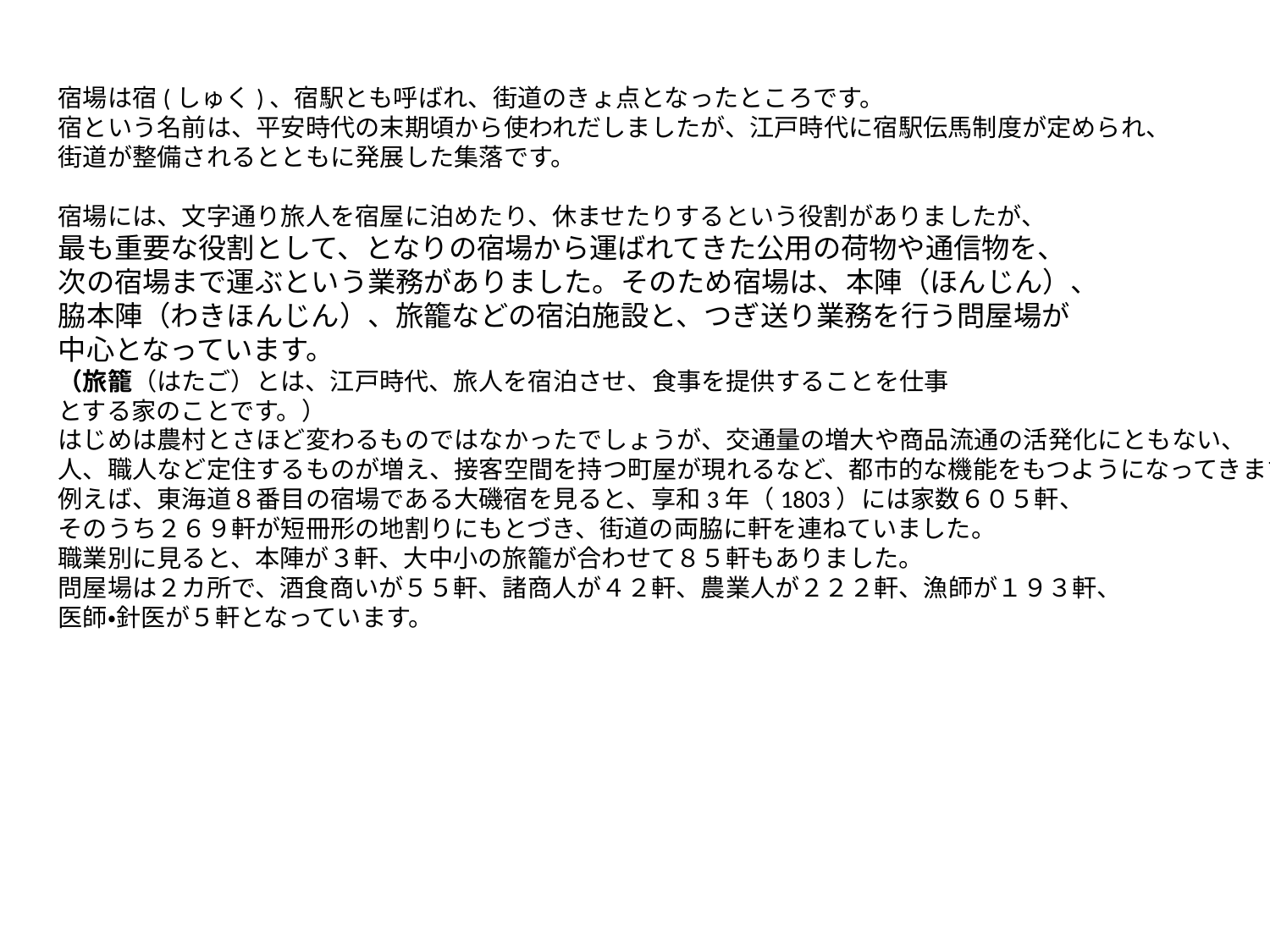

宿場は宿(しゅく)、宿駅とも呼ばれ、街道のきょ点となったところです。
宿という名前は、平安時代の末期頃から使われだしましたが、江戸時代に宿駅伝馬制度が定められ、
街道が整備されるとともに発展した集落です。
宿場には、文字通り旅人を宿屋に泊めたり、休ませたりするという役割がありましたが、
最も重要な役割として、となりの宿場から運ばれてきた公用の荷物や通信物を、
次の宿場まで運ぶという業務がありました。そのため宿場は、本陣（ほんじん）、
脇本陣（わきほんじん）、旅籠などの宿泊施設と、つぎ送り業務を行う問屋場が
中心となっています。
（旅籠（はたご）とは、江戸時代、旅人を宿泊させ、食事を提供することを仕事
とする家のことです。）
はじめは農村とさほど変わるものではなかったでしょうが、交通量の増大や商品流通の活発化にともない、
人、職人など定住するものが増え、接客空間を持つ町屋が現れるなど、都市的な機能をもつようになってきます。
例えば、東海道８番目の宿場である大磯宿を見ると、享和3年（1803）には家数６０５軒、
そのうち２６９軒が短冊形の地割りにもとづき、街道の両脇に軒を連ねていました。
職業別に見ると、本陣が３軒、大中小の旅籠が合わせて８５軒もありました。
問屋場は２カ所で、酒食商いが５５軒、諸商人が４２軒、農業人が２２２軒、漁師が１９３軒、
医師・針医が５軒となっています。